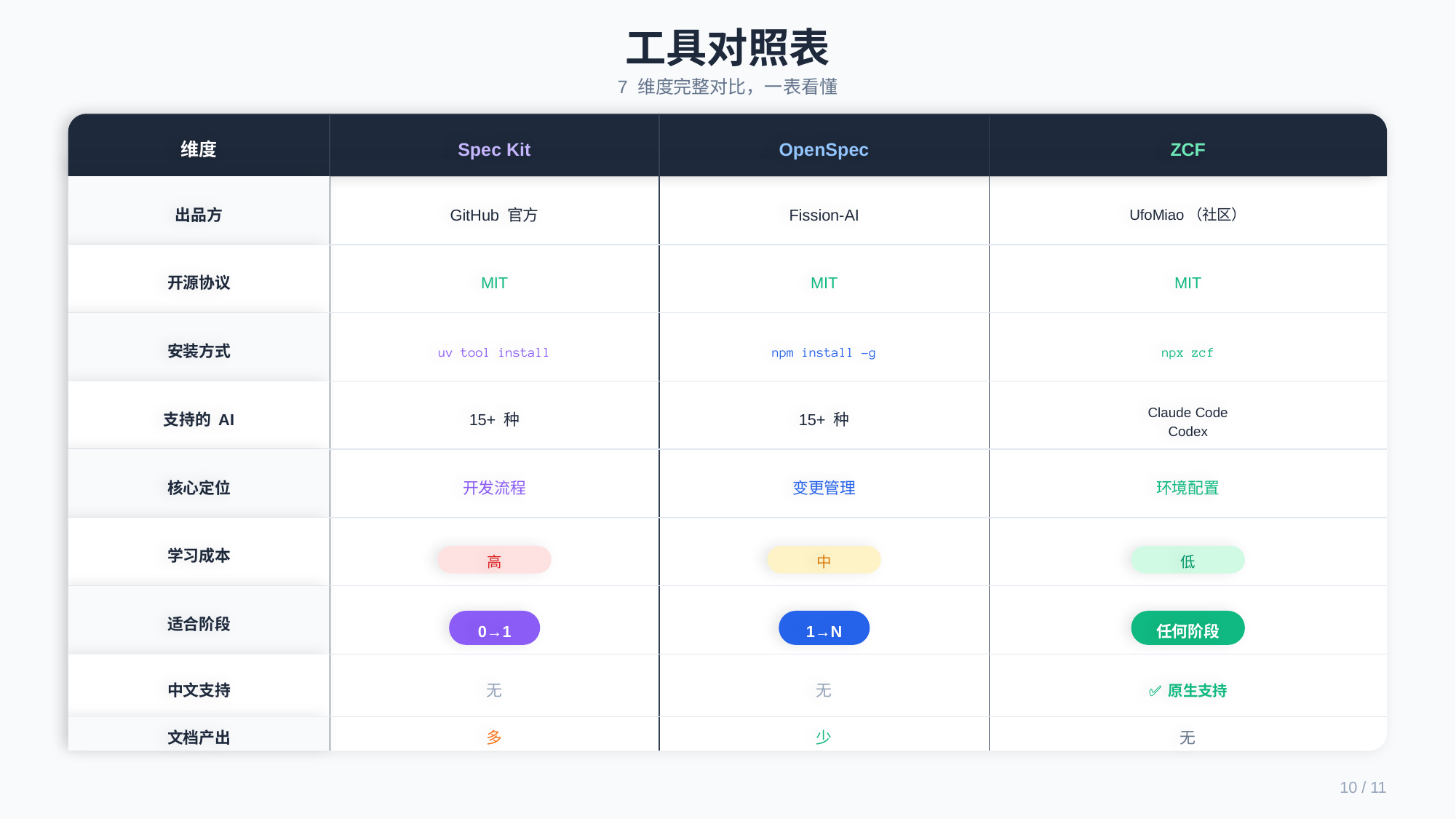

工具对照表
7 维度完整对比，一表看懂

维度
Spec Kit
OpenSpec
ZCF

出品方
GitHub 官方
Fission-AI
UfoMiao（社区）

开源协议
MIT
MIT
MIT

安装方式
uv tool install
npm install -g
npx zcf

Claude Code
支持的 AI
15+ 种
15+ 种
Codex

核心定位
开发流程
变更管理
环境配置

学习成本
高
中
低

适合阶段
0→1
1→N
任何阶段

中文支持
无
无
✅ 原生支持

文档产出
多
少
无
10 / 11